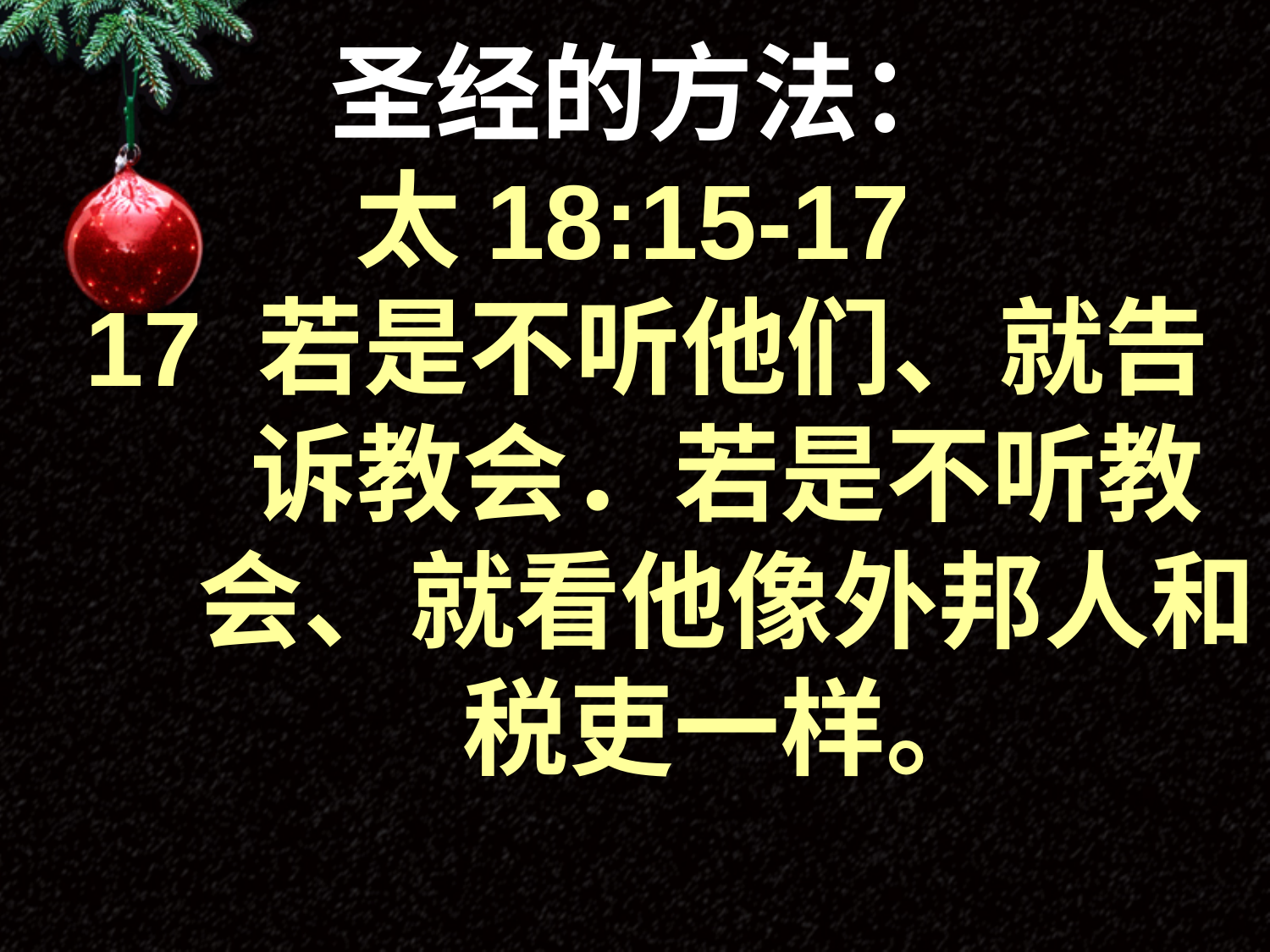

圣经的方法：
太18:15-17
17 若是不听他们、就告诉教会．若是不听教会、就看他像外邦人和税吏一样。